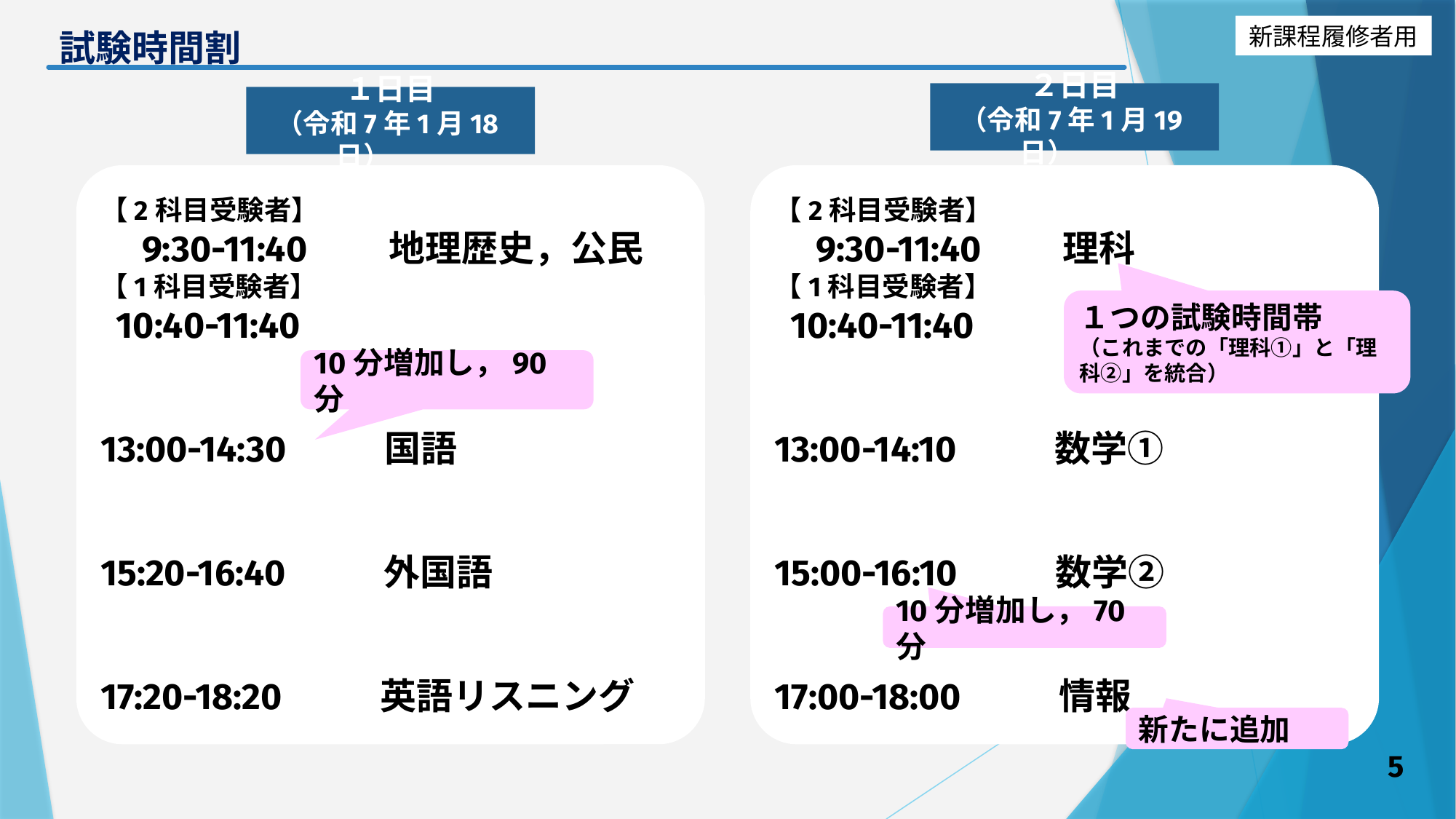

# 試験時間割
２日目
（令和7年1月19日）
１日目
（令和7年1月18日）
【2科目受験者】
　9:30-11:40　　地理歴史，公民
【1科目受験者】
  10:40-11:40

13:00-14:30　  　国語

15:20-16:40　  　外国語

17:20-18:20　  　英語リスニング
【2科目受験者】
　9:30-11:40　　理科
【1科目受験者】
  10:40-11:40

13:00-14:10　  　数学①

15:00-16:10　  　数学②

17:00-18:00　  　情報
１つの試験時間帯
（これまでの「理科①」と「理科②」を統合）
10分増加し，90分
10分増加し，70分
新たに追加
5